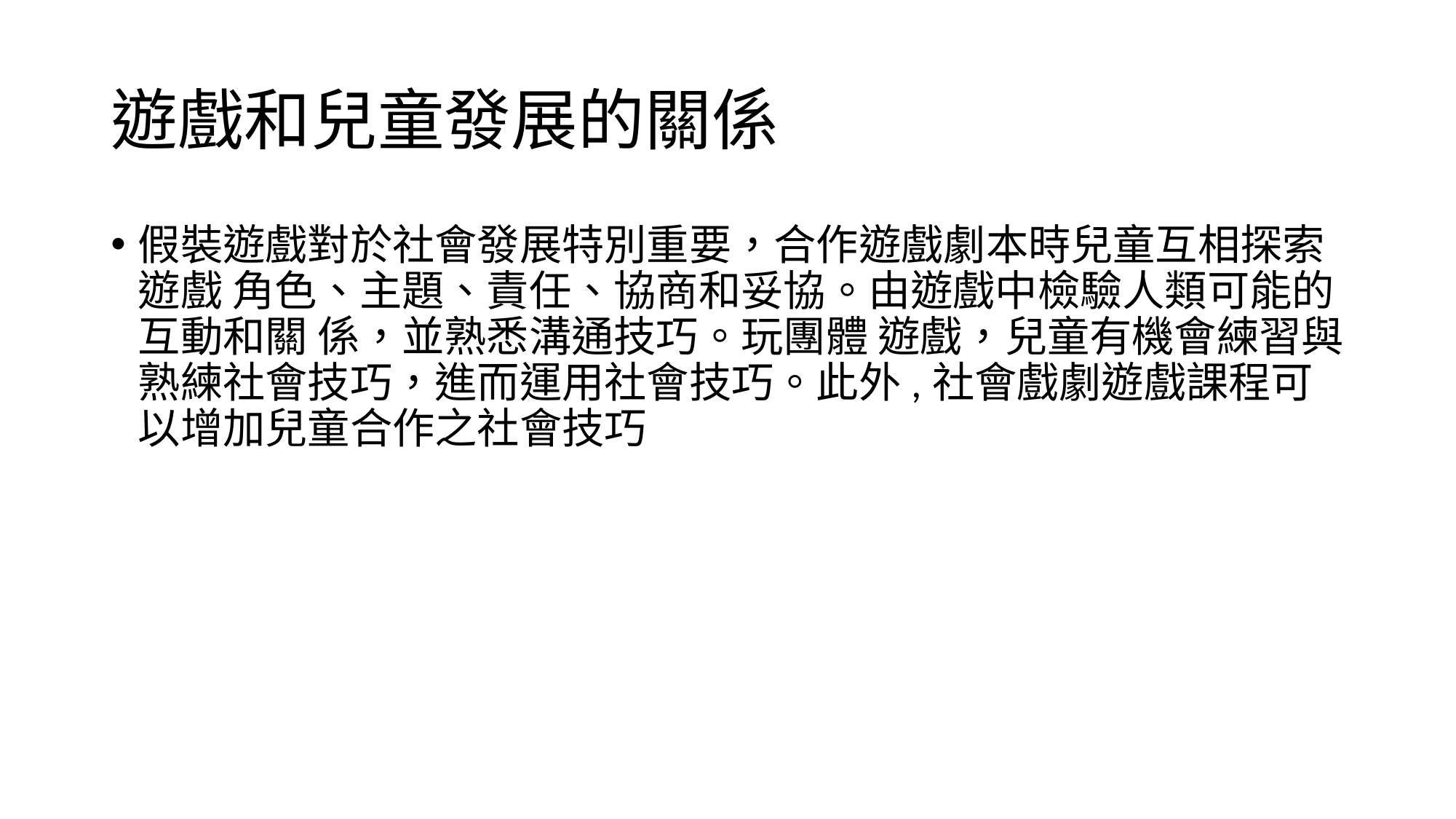

# 遊戲和兒童發展的關係
假裝遊戲對於社會發展特別重要，合作遊戲劇本時兒童互相探索遊戲 角色、主題、責任、協商和妥協。由遊戲中檢驗人類可能的互動和關 係，並熟悉溝通技巧。玩團體 遊戲，兒童有機會練習與熟練社會技巧，進而運用社會技巧。此外,社會戲劇遊戲課程可以增加兒童合作之社會技巧